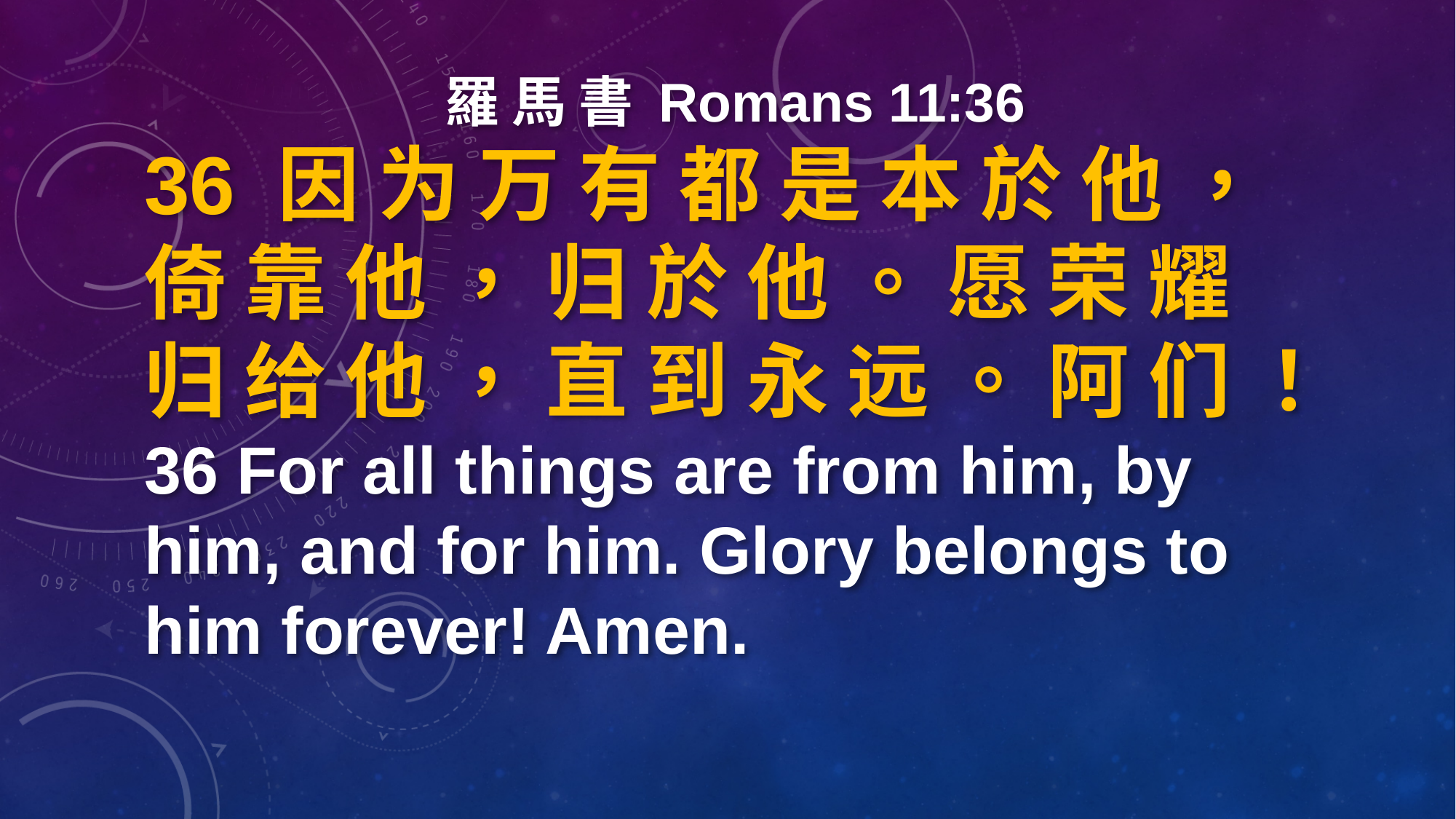

羅 馬 書 Romans 11:36
36 因 为 万 有 都 是 本 於 他 ， 倚 靠 他 ， 归 於 他 。 愿 荣 耀 归 给 他 ， 直 到 永 远 。 阿 们 ！36 For all things are from him, by him, and for him. Glory belongs to him forever! Amen.